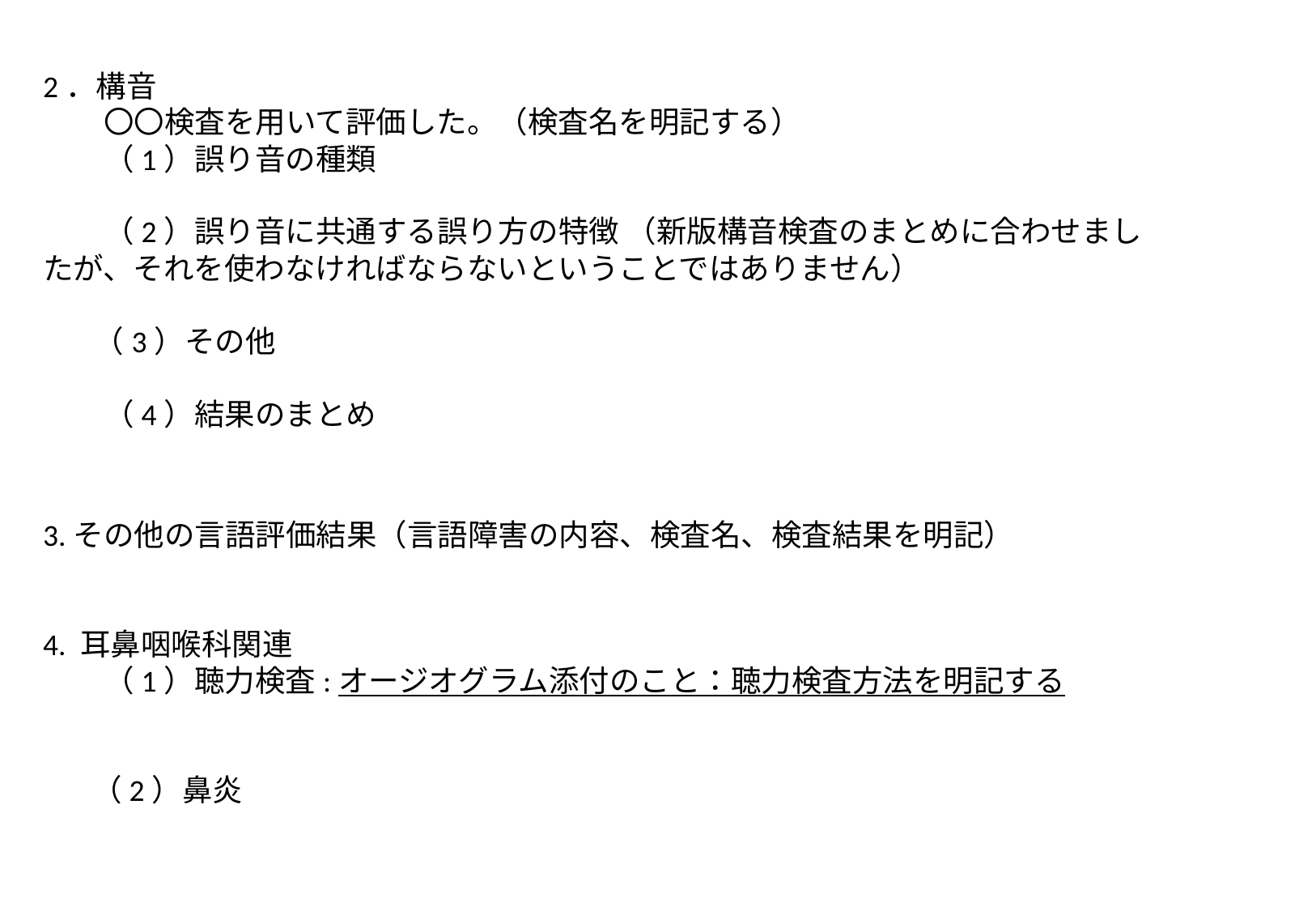

2．構音
　　〇〇検査を用いて評価した。（検査名を明記する）
　　（1）誤り音の種類

　　（2）誤り音に共通する誤り方の特徴 （新版構音検査のまとめに合わせましたが、それを使わなければならないということではありません）

　   （3）その他

　　（4）結果のまとめ

3.その他の言語評価結果（言語障害の内容、検査名、検査結果を明記）

4. 耳鼻咽喉科関連
　　（1）聴力検査:オージオグラム添付のこと：聴力検査方法を明記する

      （2）鼻炎